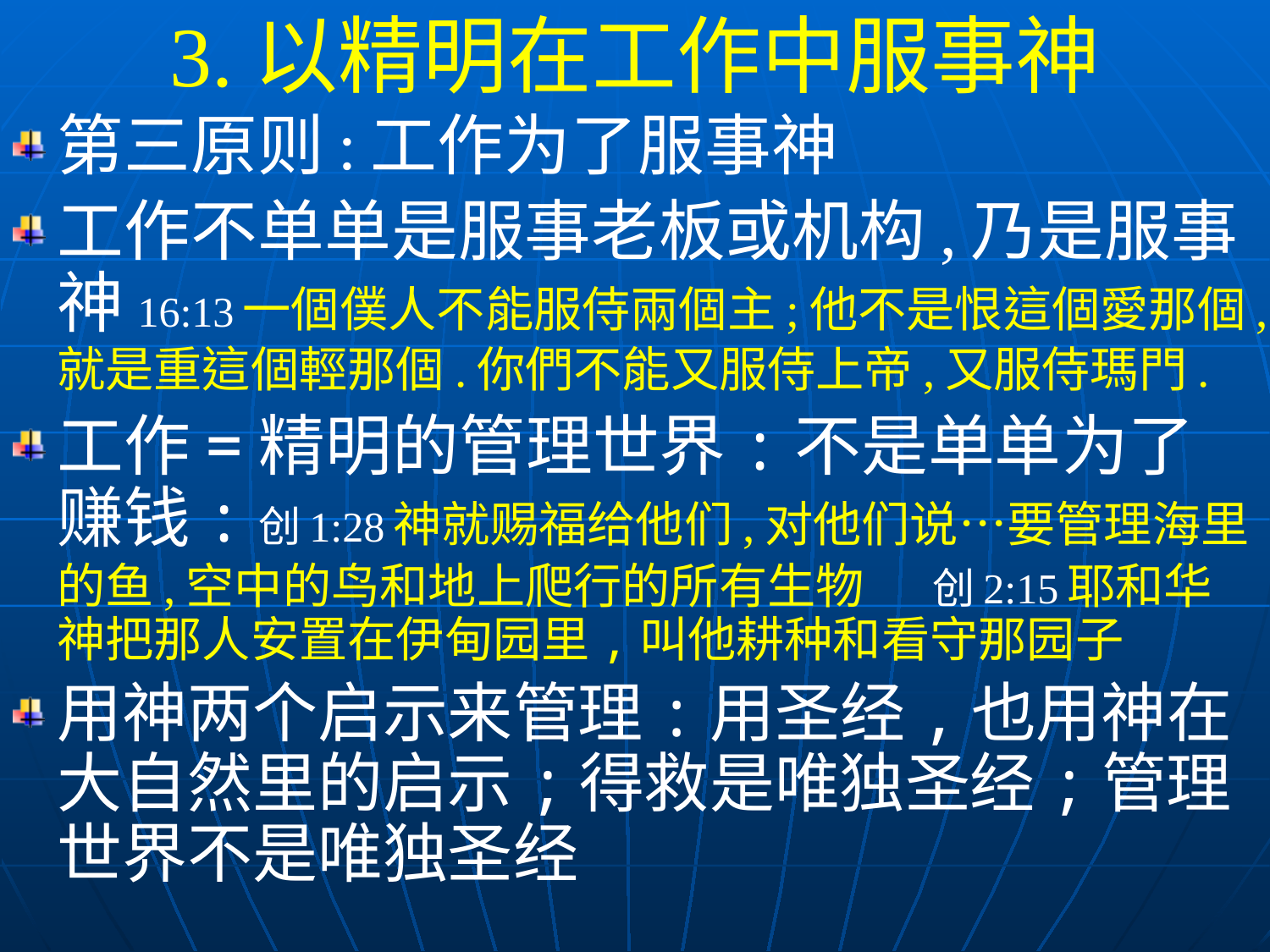

3.以精明在工作中服事神
第三原则:工作为了服事神
工作不单单是服事老板或机构,乃是服事神16:13一個僕人不能服侍兩個主;他不是恨這個愛那個,就是重這個輕那個.你們不能又服侍上帝,又服侍瑪門.
工作=精明的管理世界:不是单单为了赚钱:创1:28神就赐福给他们,对他们说…要管理海里的鱼,空中的鸟和地上爬行的所有生物      创2:15耶和华神把那人安置在伊甸园里,叫他耕种和看守那园子
用神两个启示来管理:用圣经,也用神在大自然里的启示;得救是唯独圣经;管理世界不是唯独圣经